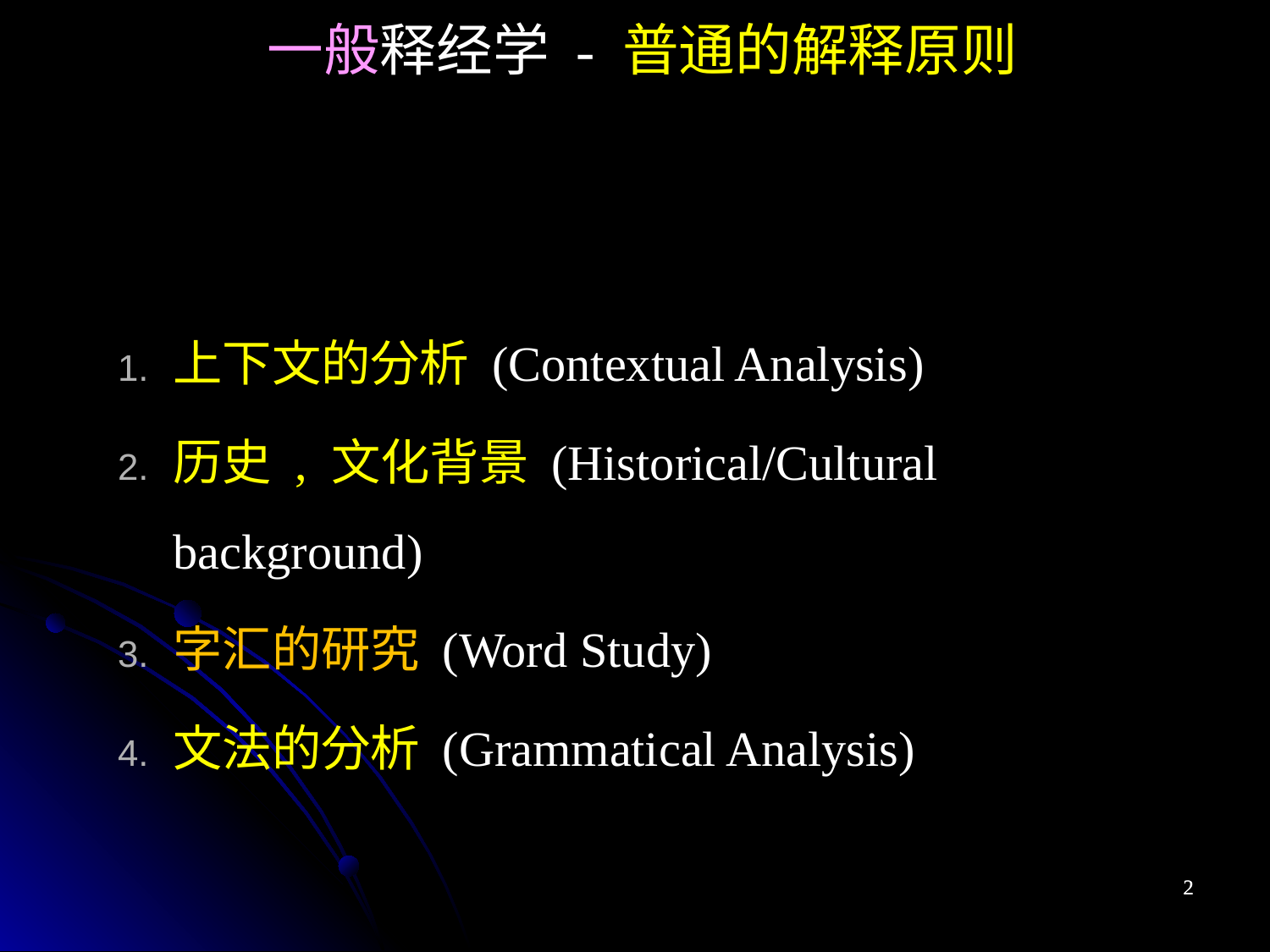

一般释经学 - 普通的解释原则
上下文的分析 (Contextual Analysis)
历史 , 文化背景 (Historical/Cultural background)
字汇的研究 (Word Study)
文法的分析 (Grammatical Analysis)

2
2